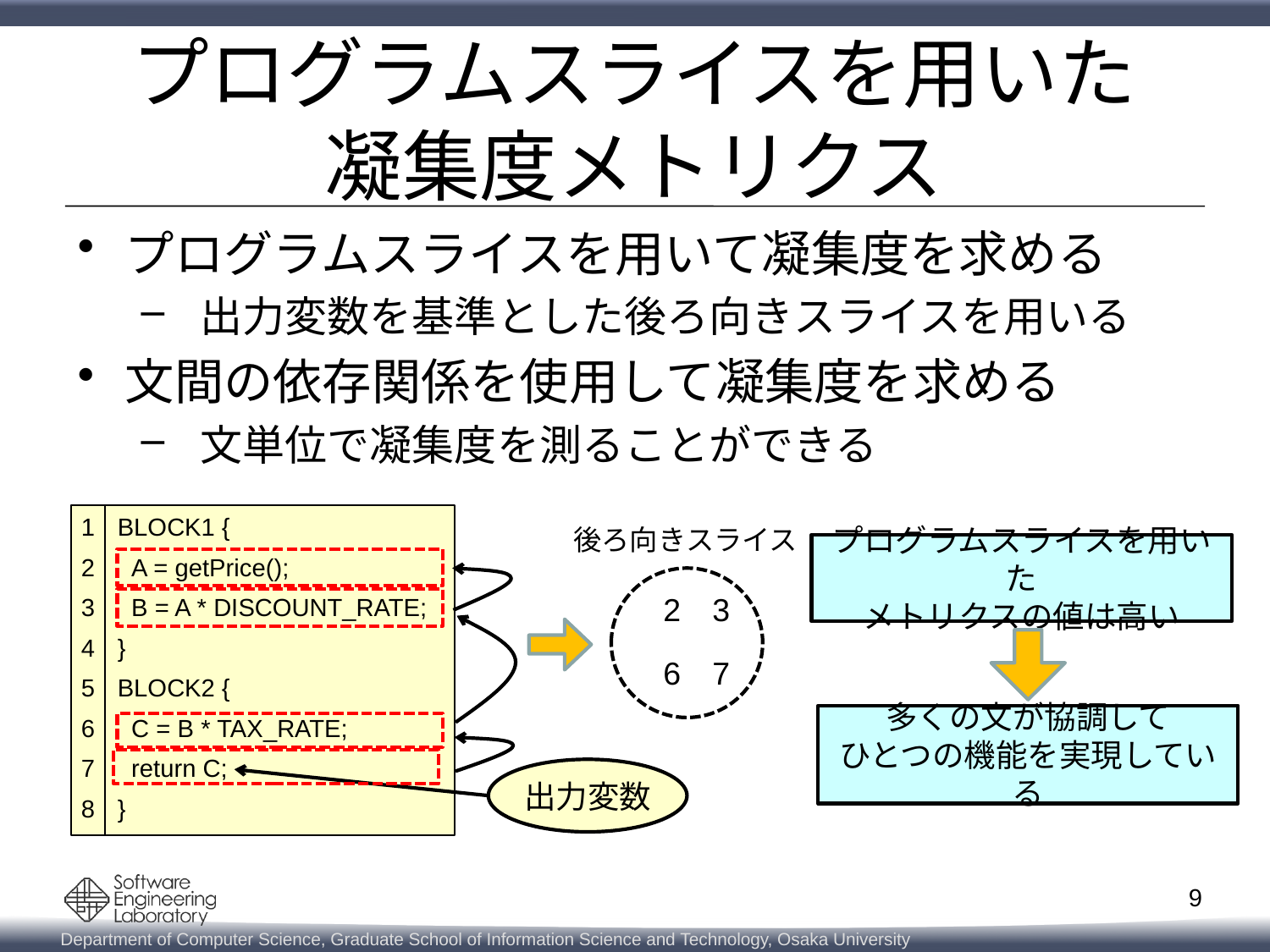

# プログラムスライスを用いた 凝集度メトリクス
プログラムスライスを用いて凝集度を求める
 出力変数を基準とした後ろ向きスライスを用いる
文間の依存関係を使用して凝集度を求める
 文単位で凝集度を測ることができる
1
2
3
4
5
6
7
8
BLOCK1 {
  A = getPrice();
  B = A * DISCOUNT_RATE;
}
BLOCK2 {
  C = B * TAX_RATE;
  return C;
}
後ろ向きスライス
プログラムスライスを用いた
メトリクスの値は高い
多くの文が協調して
ひとつの機能を実現している

2
3
7
6

出力変数
9